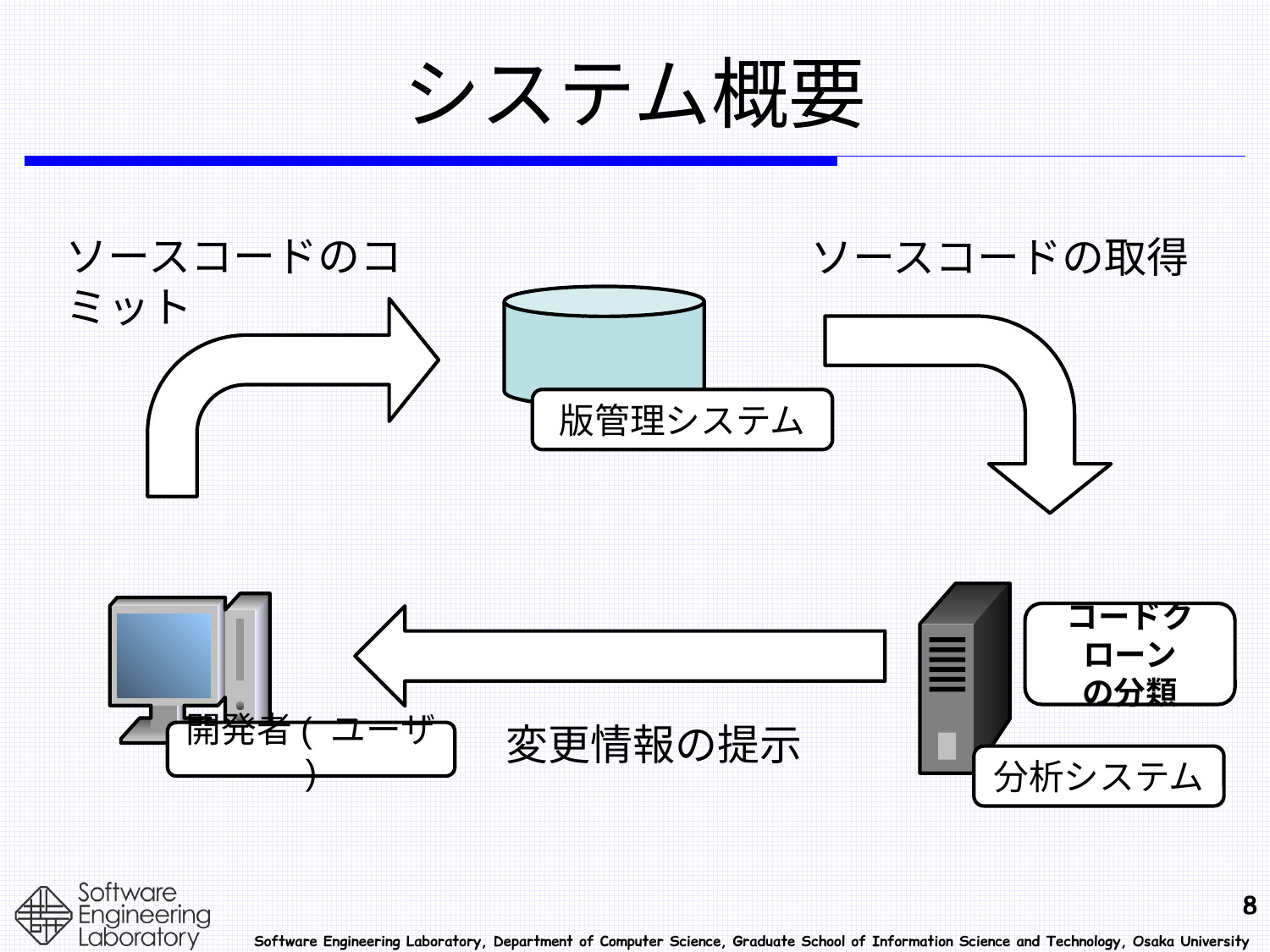

# システム概要
ソースコードのコミット
ソースコードの取得

版管理システム

コードクローン
の分類

変更情報の提示
開発者( ユーザ )
分析システム